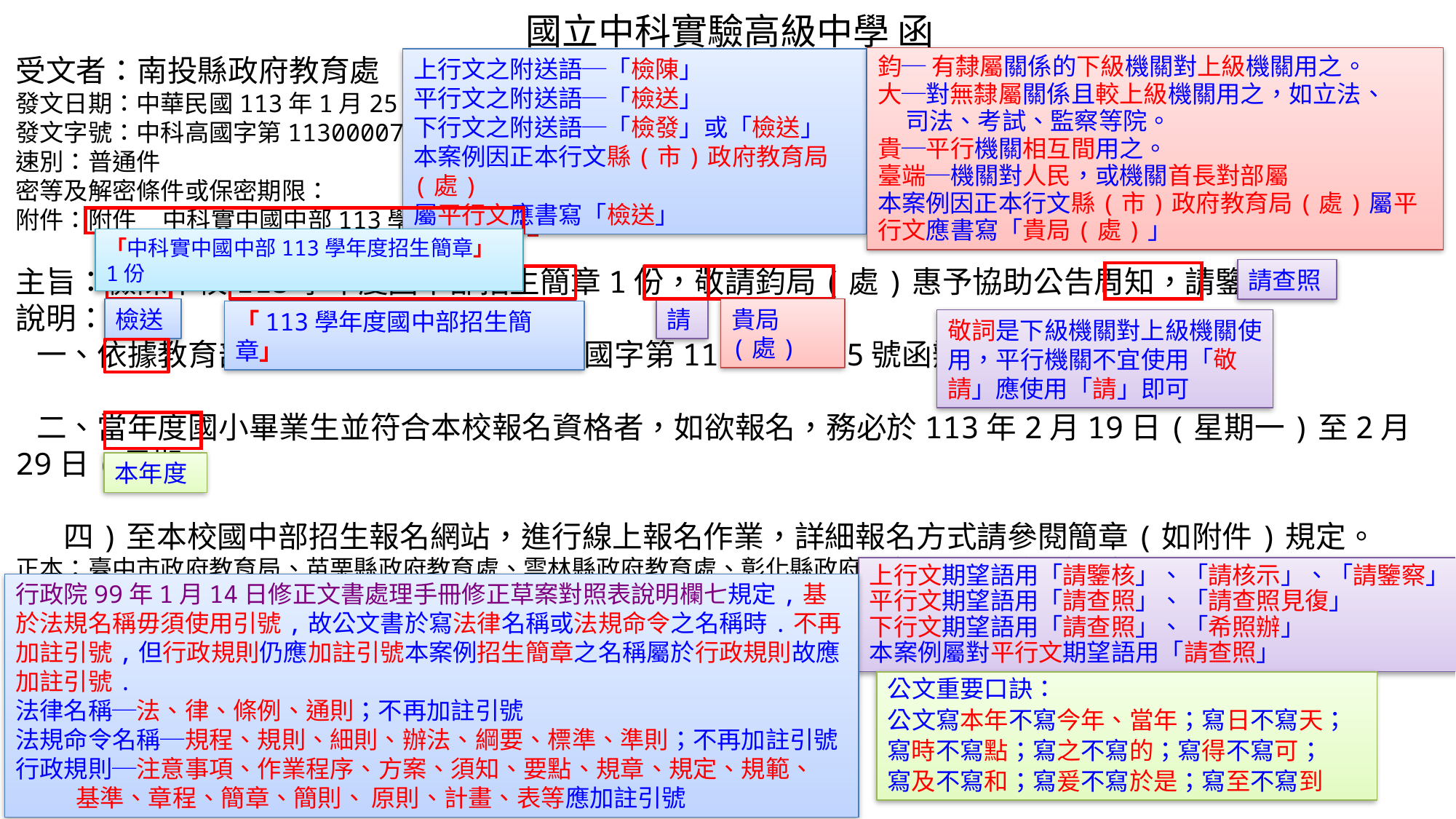

國立中科實驗高級中學 函
受文者：南投縣政府教育處
發文日期：中華民國113年1月25日
發文字號：中科高國字第1130000734號
速別：普通件
密等及解密條件或保密期限：
附件：附件_中科實中國中部113學年度招生簡章 (A102V0000U_1130000734_ATTACH1.pdf)

主旨：檢陳本校113學年度國中部招生簡章1份，敬請鈞局(處)惠予協助公告周知，請鑒核。
說明：
  一、依據教育部113年1月24日臺教授國字第1130002525號函辦理。

  二、當年度國小畢業生並符合本校報名資格者，如欲報名，務必於113年2月19日(星期一)至2月29日(星期

      四)至本校國中部招生報名網站，進行線上報名作業，詳細報名方式請參閱簡章(如附件)規定。
正本：臺中市政府教育局、苗栗縣政府教育處、雲林縣政府教育處、彰化縣政府教育處、南投縣政府教育處
副本：

鈞─ 有隸屬關係的下級機關對上級機關用之。
大─對無隸屬關係且較上級機關用之，如立法、
    司法、考試、監察等院。
貴─平行機關相互間用之。
臺端─機關對人民，或機關首長對部屬
本案例因正本行文縣(市)政府教育局(處)屬平行文應書寫「貴局(處)」
上行文之附送語─「檢陳」
平行文之附送語─「檢送」
下行文之附送語─「檢發」或「檢送」
本案例因正本行文縣(市)政府教育局(處)
屬平行文應書寫「檢送」

「中科實中國中部113學年度招生簡章」1份
請查照

檢送
請
貴局(處)
「113學年度國中部招生簡章」
敬詞是下級機關對上級機關使用，平行機關不宜使用「敬請」應使用「請」即可

本年度
上行文期望語用「請鑒核」、「請核示」、「請鑒察」
平行文期望語用「請查照」、「請查照見復」
下行文期望語用「請查照」、「希照辦」
本案例屬對平行文期望語用「請查照」
行政院99年1月14日修正文書處理手冊修正草案對照表說明欄七規定,基於法規名稱毋須使用引號,故公文書於寫法律名稱或法規命令之名稱時.不再加註引號,但行政規則仍應加註引號本案例招生簡章之名稱屬於行政規則故應加註引號.
法律名稱─法、律、條例、通則；不再加註引號
法規命令名稱─規程、規則、細則、辦法、綱要、標準、準則；不再加註引號
行政規則─注意事項、作業程序、方案、須知、要點、規章、規定、規範、
          基準、章程、簡章、簡則、 原則、計畫、表等應加註引號
公文重要口訣：
公文寫本年不寫今年、當年；寫日不寫天；
寫時不寫點；寫之不寫的；寫得不寫可；
寫及不寫和；寫爰不寫於是；寫至不寫到